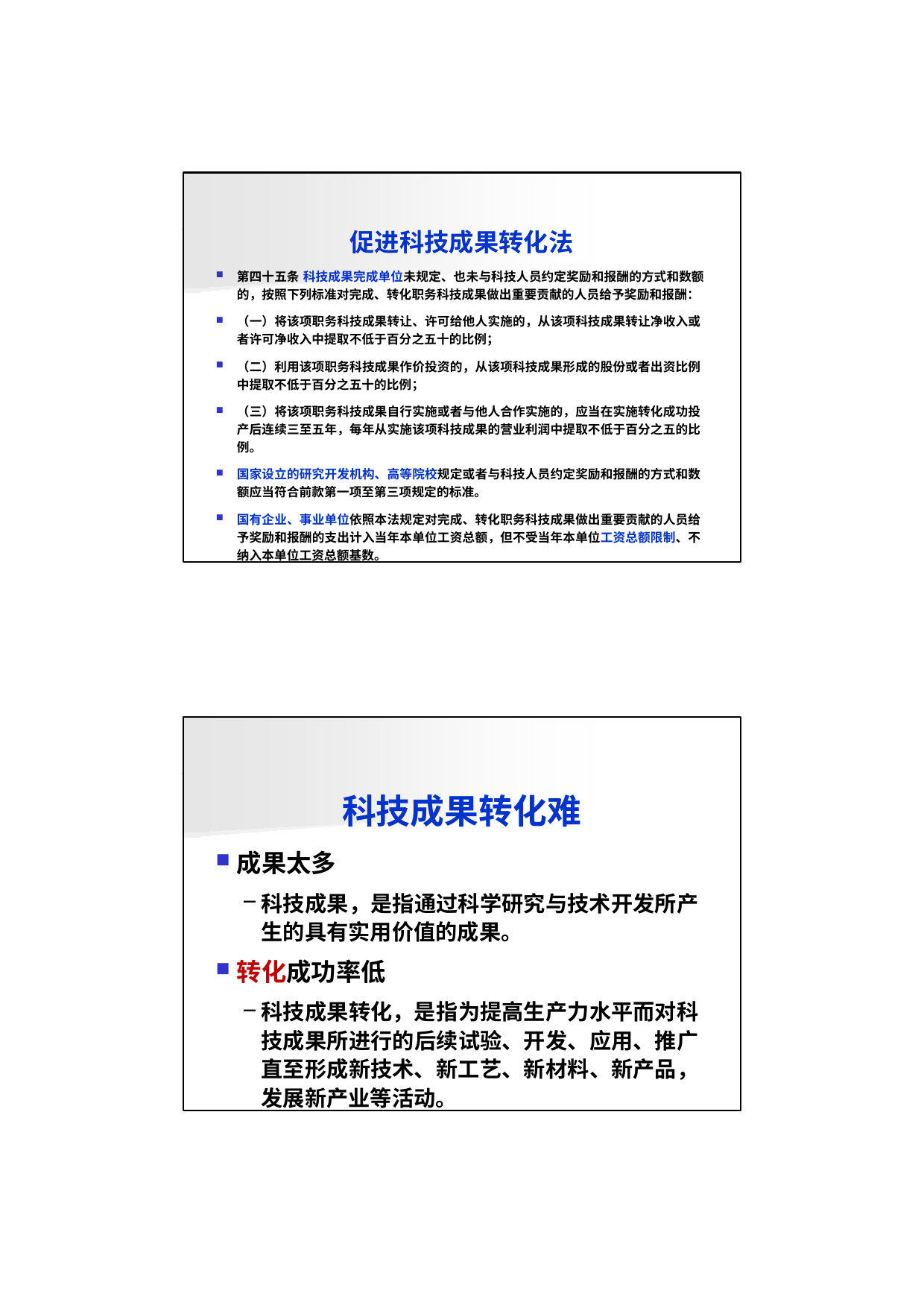

促进科技成果转化法
第四十五条 科技成果完成单位未规定、也未与科技人员约定奖励和报酬的方式和数额 的，按照下列标准对完成、转化职务科技成果做出重要贡献的人员给予奖励和报酬：
（一）将该项职务科技成果转让、许可给他人实施的，从该项科技成果转让净收入或 者许可净收入中提取不低于百分之五十的比例；
（二）利用该项职务科技成果作价投资的，从该项科技成果形成的股份或者出资比例 中提取不低于百分之五十的比例；
（三）将该项职务科技成果自行实施或者与他人合作实施的，应当在实施转化成功投 产后连续三至五年，每年从实施该项科技成果的营业利润中提取不低于百分之五的比 例。
国家设立的研究开发机构、高等院校规定或者与科技人员约定奖励和报酬的方式和数 额应当符合前款第一项至第三项规定的标准。
国有企业、事业单位依照本法规定对完成、转化职务科技成果做出重要贡献的人员给 予奖励和报酬的支出计入当年本单位工资总额，但不受当年本单位工资总额限制、不 纳入本单位工资总额基数。

科技成果转化难
成果太多
科技成果，是指通过科学研究与技术开发所产 生的具有实用价值的成果。
转化成功率低
科技成果转化，是指为提高生产力水平而对科 技成果所进行的后续试验、开发、应用、推广 直至形成新技术、新工艺、新材料、新产品， 发展新产业等活动。